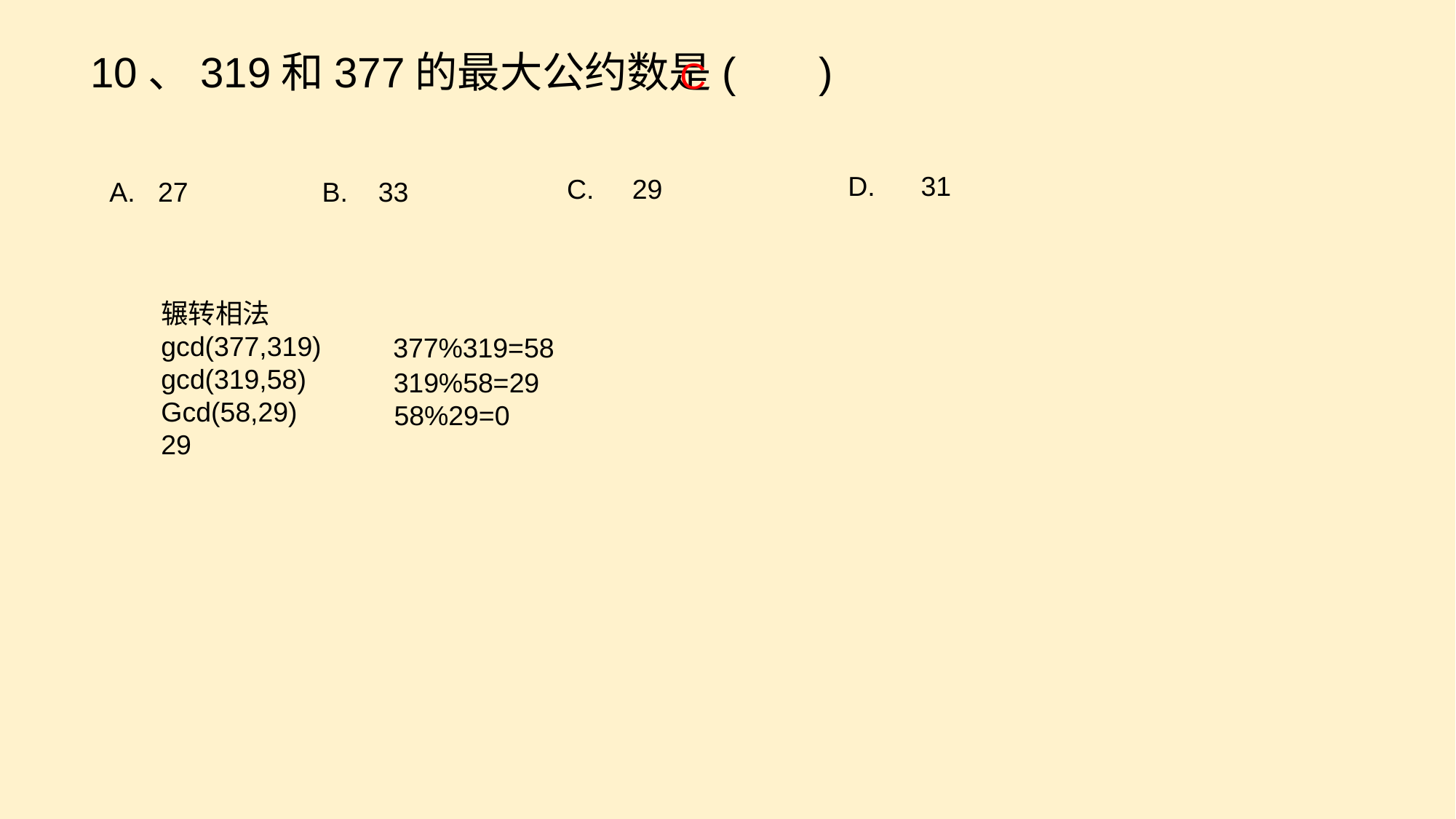

10、319和377的最大公约数是(       )
C
D.      31
C.     29
A.   27
B.    33
辗转相法
gcd(377,319)
gcd(319,58)
Gcd(58,29)
29
377%319=58
319%58=29
58%29=0